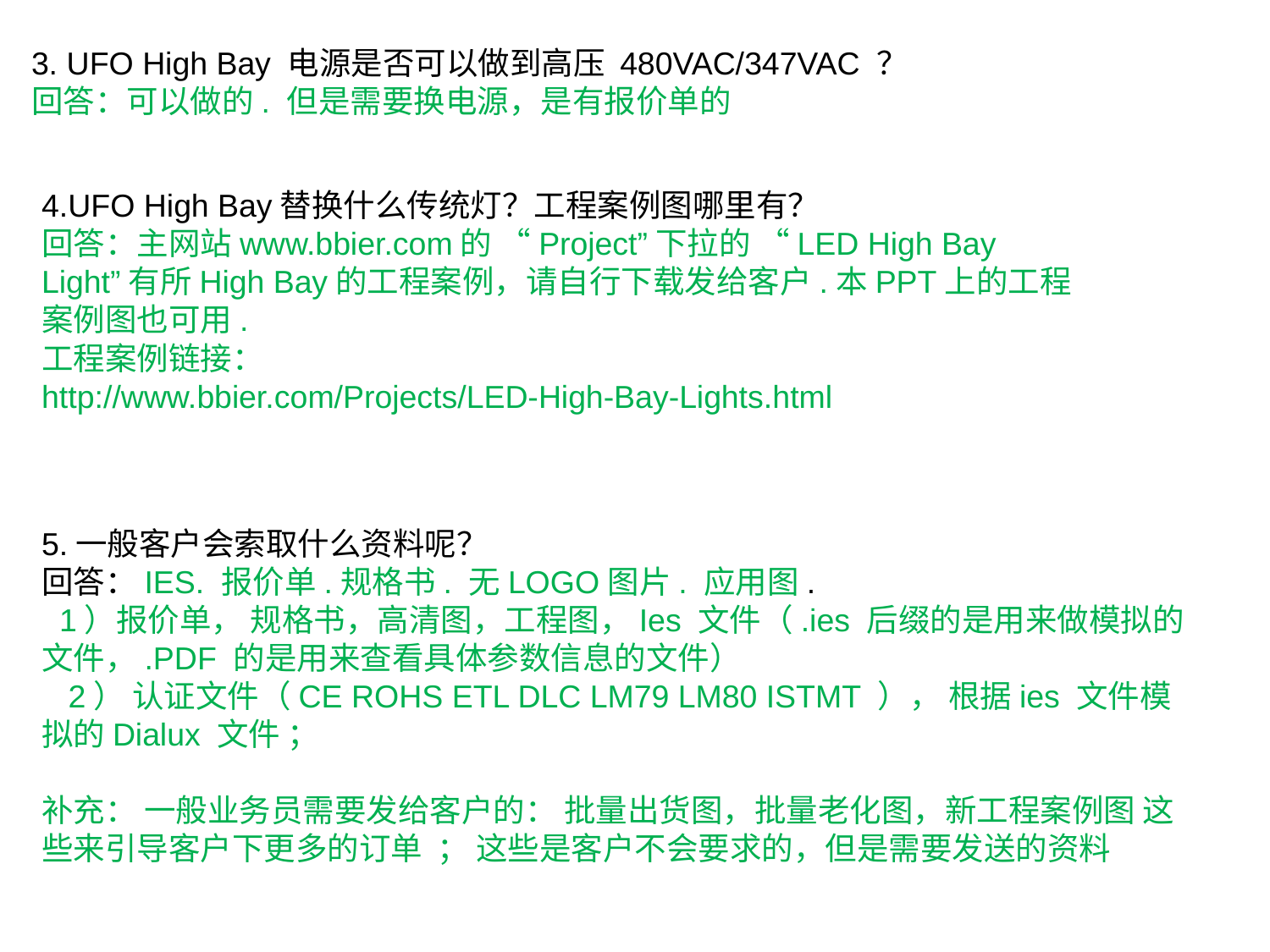

3. UFO High Bay 电源是否可以做到高压 480VAC/347VAC ？
回答：可以做的. 但是需要换电源，是有报价单的

4.UFO High Bay替换什么传统灯？工程案例图哪里有？
回答：主网站www.bbier.com的 “Project”下拉的 “LED High Bay Light”有所High Bay的工程案例，请自行下载发给客户.本PPT上的工程案例图也可用.
工程案例链接：
http://www.bbier.com/Projects/LED-High-Bay-Lights.html
5.一般客户会索取什么资料呢？
回答：IES. 报价单.规格书. 无LOGO图片. 应用图.
  1）报价单， 规格书，高清图，工程图，Ies 文件（.ies 后缀的是用来做模拟的文件，.PDF 的是用来查看具体参数信息的文件）
   2） 认证文件（CE ROHS ETL DLC LM79 LM80 ISTMT ）， 根据ies 文件模拟的Dialux 文件 ；

补充： 一般业务员需要发给客户的： 批量出货图，批量老化图，新工程案例图 这些来引导客户下更多的订单  ； 这些是客户不会要求的，但是需要发送的资料